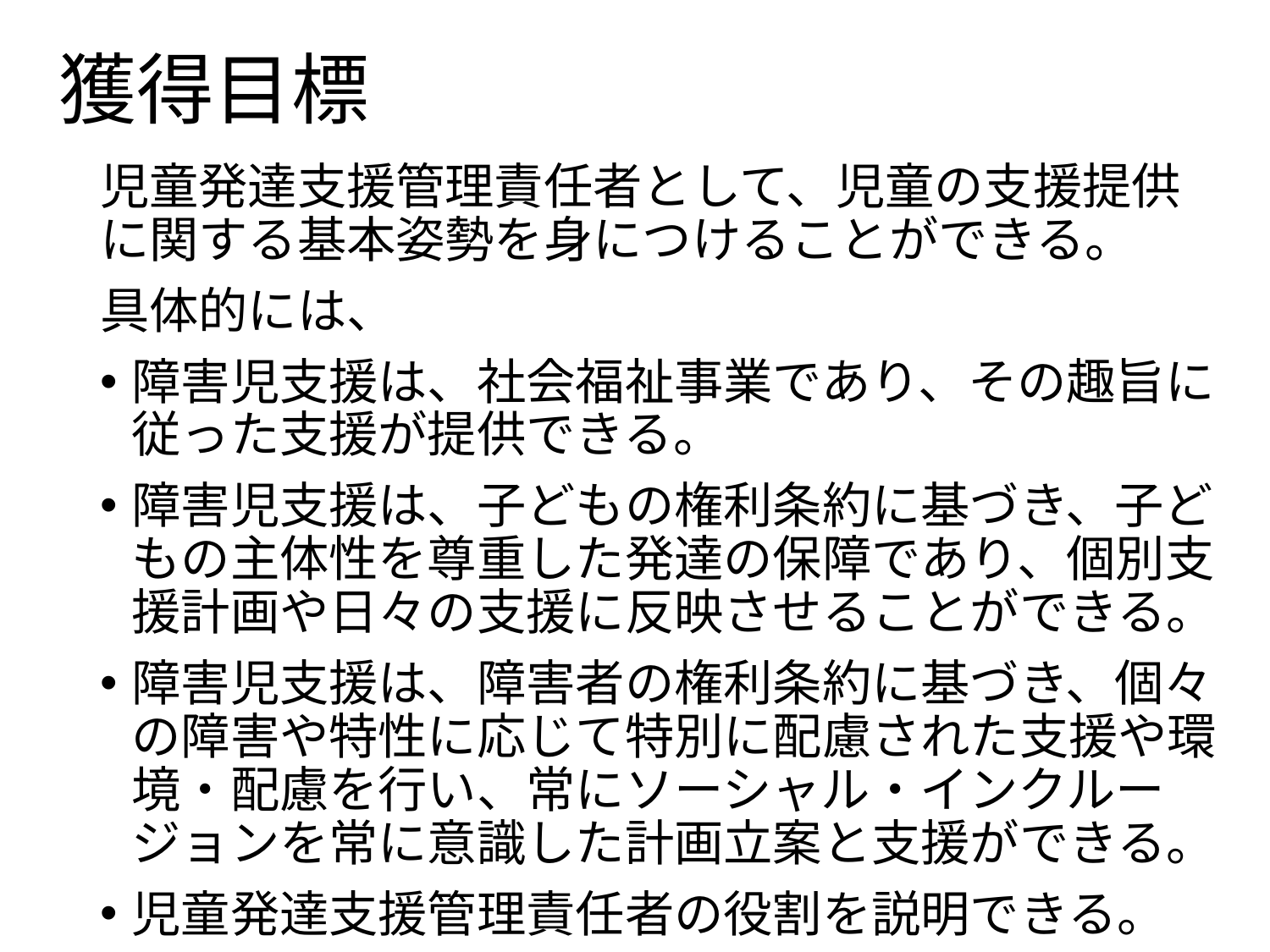

# 獲得目標
児童発達支援管理責任者として、児童の支援提供に関する基本姿勢を身につけることができる。
具体的には、
障害児支援は、社会福祉事業であり、その趣旨に従った支援が提供できる。
障害児支援は、子どもの権利条約に基づき、子どもの主体性を尊重した発達の保障であり、個別支援計画や日々の支援に反映させることができる。
障害児支援は、障害者の権利条約に基づき、個々の障害や特性に応じて特別に配慮された支援や環境・配慮を行い、常にソーシャル・インクルージョンを常に意識した計画立案と支援ができる。
児童発達支援管理責任者の役割を説明できる。